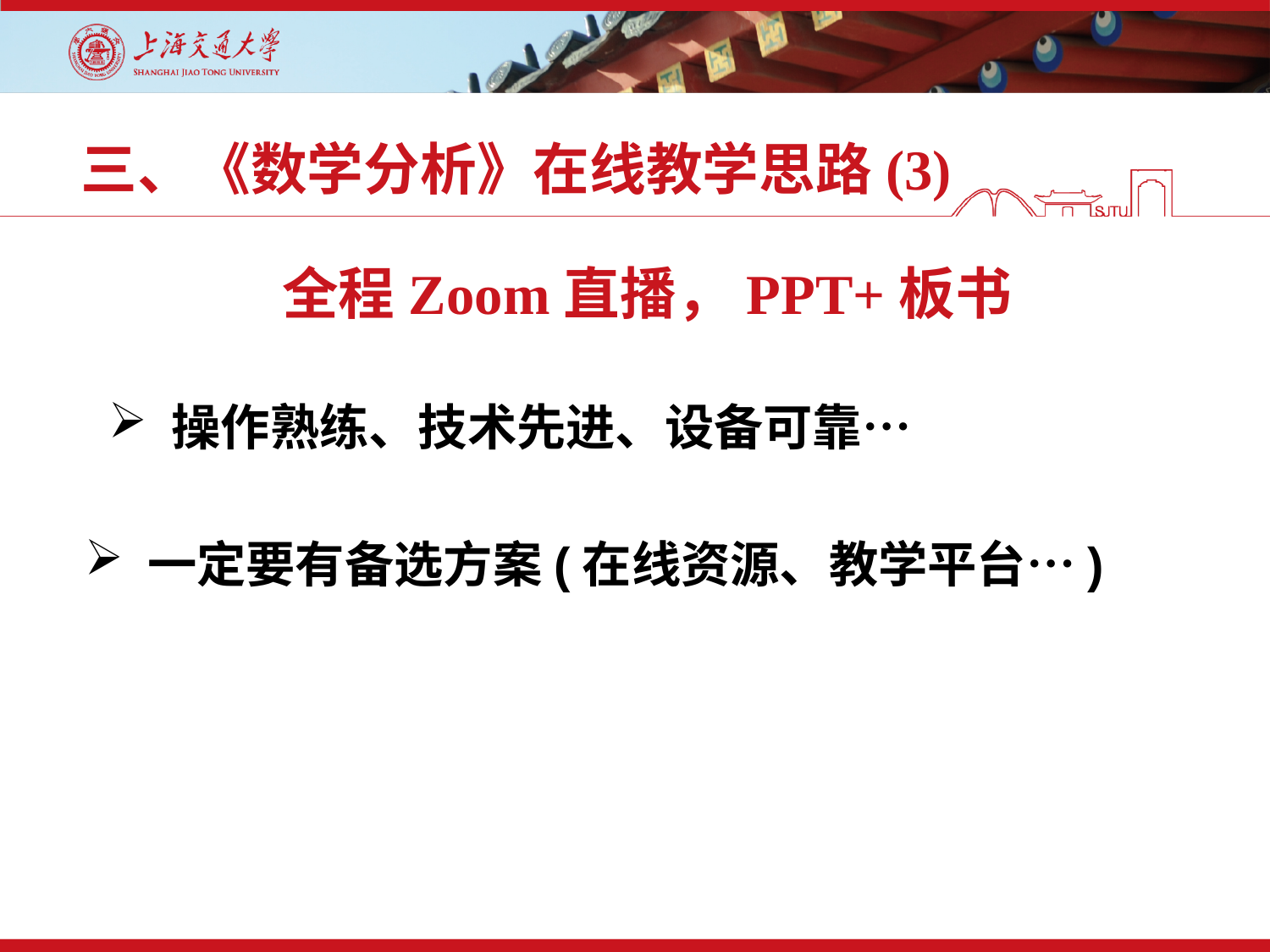

# 三、《数学分析》在线教学思路(3)
全程Zoom直播，PPT+板书
 操作熟练、技术先进、设备可靠…
 一定要有备选方案(在线资源、教学平台…)